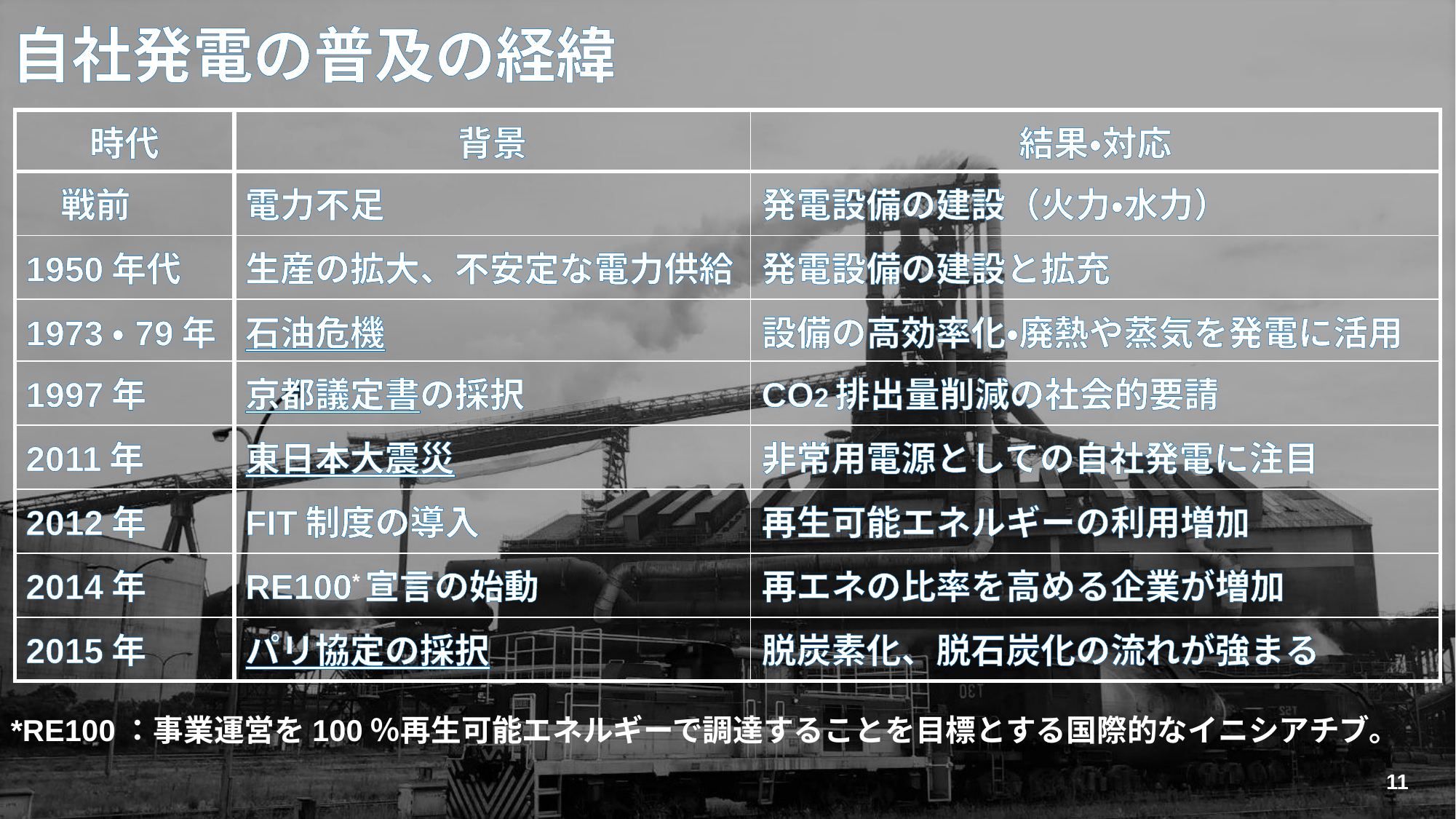

# 自社発電の普及の経緯
| 時代 | 背景 | 結果・対応 |
| --- | --- | --- |
| 戦前 | 電力不足 | 発電設備の建設（火力・水力） |
| 1950年代 | 生産の拡大、不安定な電力供給 | 発電設備の建設と拡充 |
| 1973・79年 | 石油危機 | 設備の高効率化・廃熱や蒸気を発電に活用 |
| 1997年 | 京都議定書の採択 | CO2排出量削減の社会的要請 |
| 2011年 | 東日本大震災 | 非常用電源としての自社発電に注目 |
| 2012年 | FIT制度の導入 | 再生可能エネルギーの利用増加 |
| 2014年 | RE100\*宣言の始動 | 再エネの比率を高める企業が増加 |
| 2015年 | パリ協定の採択 | 脱炭素化、脱石炭化の流れが強まる |
*RE100：事業運営を100％再生可能エネルギーで調達することを目標とする国際的なイニシアチブ。
11